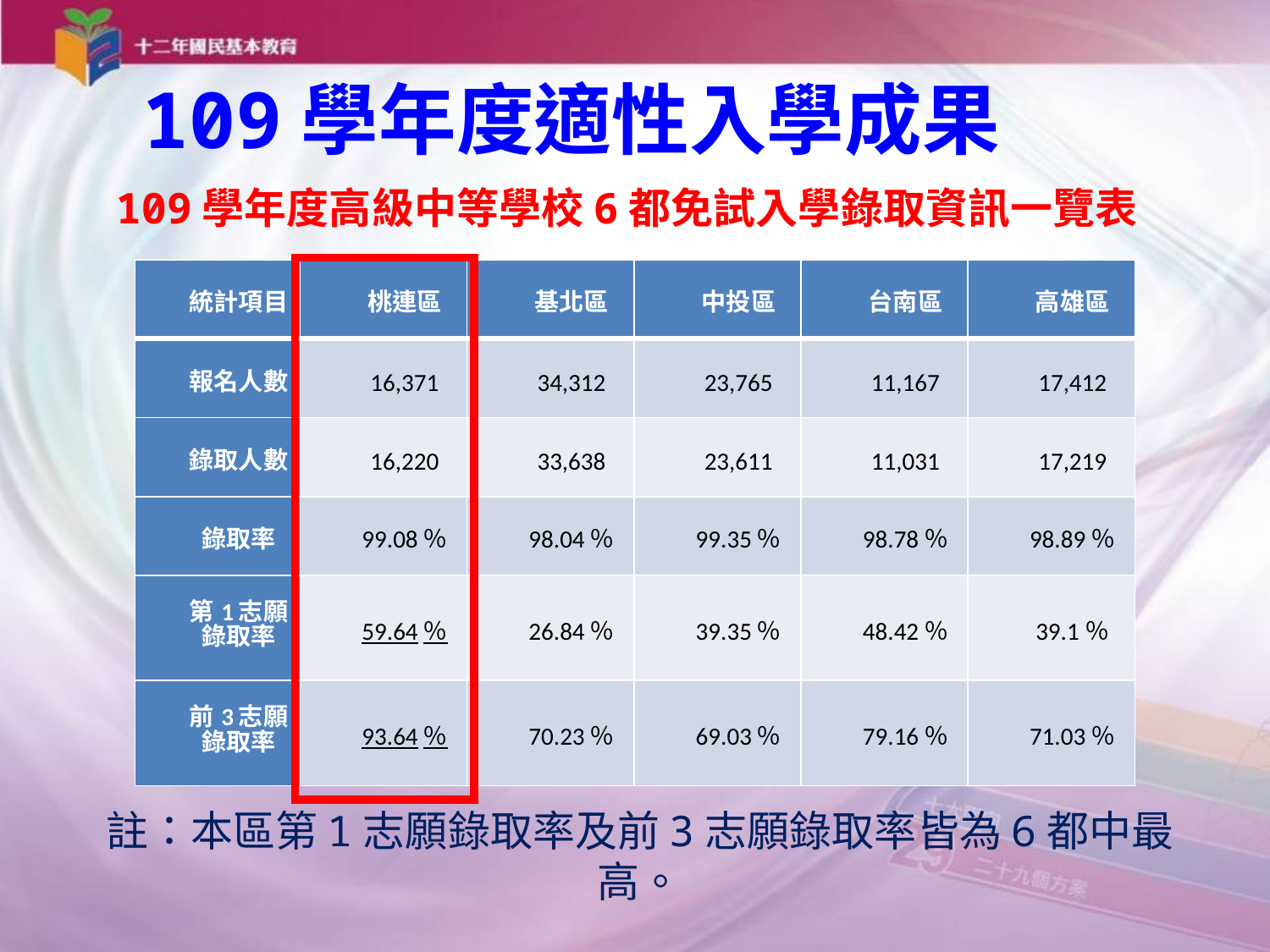

109學年度適性入學成果
109學年度高級中等學校6都免試入學錄取資訊一覽表

| 統計項目 | 桃連區 | 基北區 | 中投區 | 台南區 | 高雄區 |
| --- | --- | --- | --- | --- | --- |
| 報名人數 | 16,371 | 34,312 | 23,765 | 11,167 | 17,412 |
| 錄取人數 | 16,220 | 33,638 | 23,611 | 11,031 | 17,219 |
| 錄取率 | 99.08％ | 98.04％ | 99.35％ | 98.78％ | 98.89％ |
| 第1志願 錄取率 | 59.64％ | 26.84％ | 39.35％ | 48.42％ | 39.1％ |
| 前3志願 錄取率 | 93.64％ | 70.23％ | 69.03％ | 79.16％ | 71.03％ |
註：本區第1志願錄取率及前3志願錄取率皆為6都中最高。